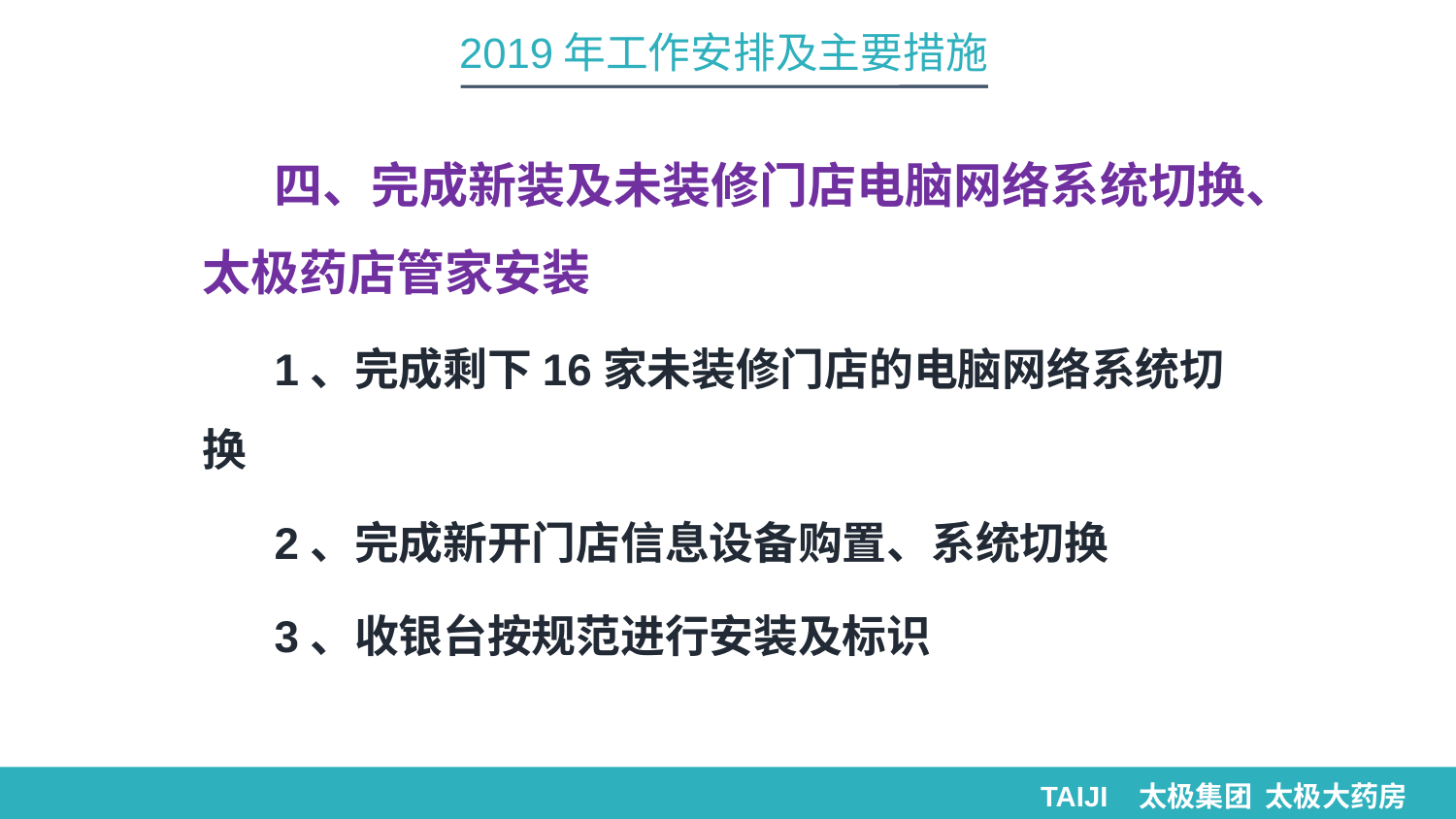

2019年工作安排及主要措施
四、完成新装及未装修门店电脑网络系统切换、太极药店管家安装
1、完成剩下16家未装修门店的电脑网络系统切换
2、完成新开门店信息设备购置、系统切换
3、收银台按规范进行安装及标识

TAIJI   太极集团  太极大药房